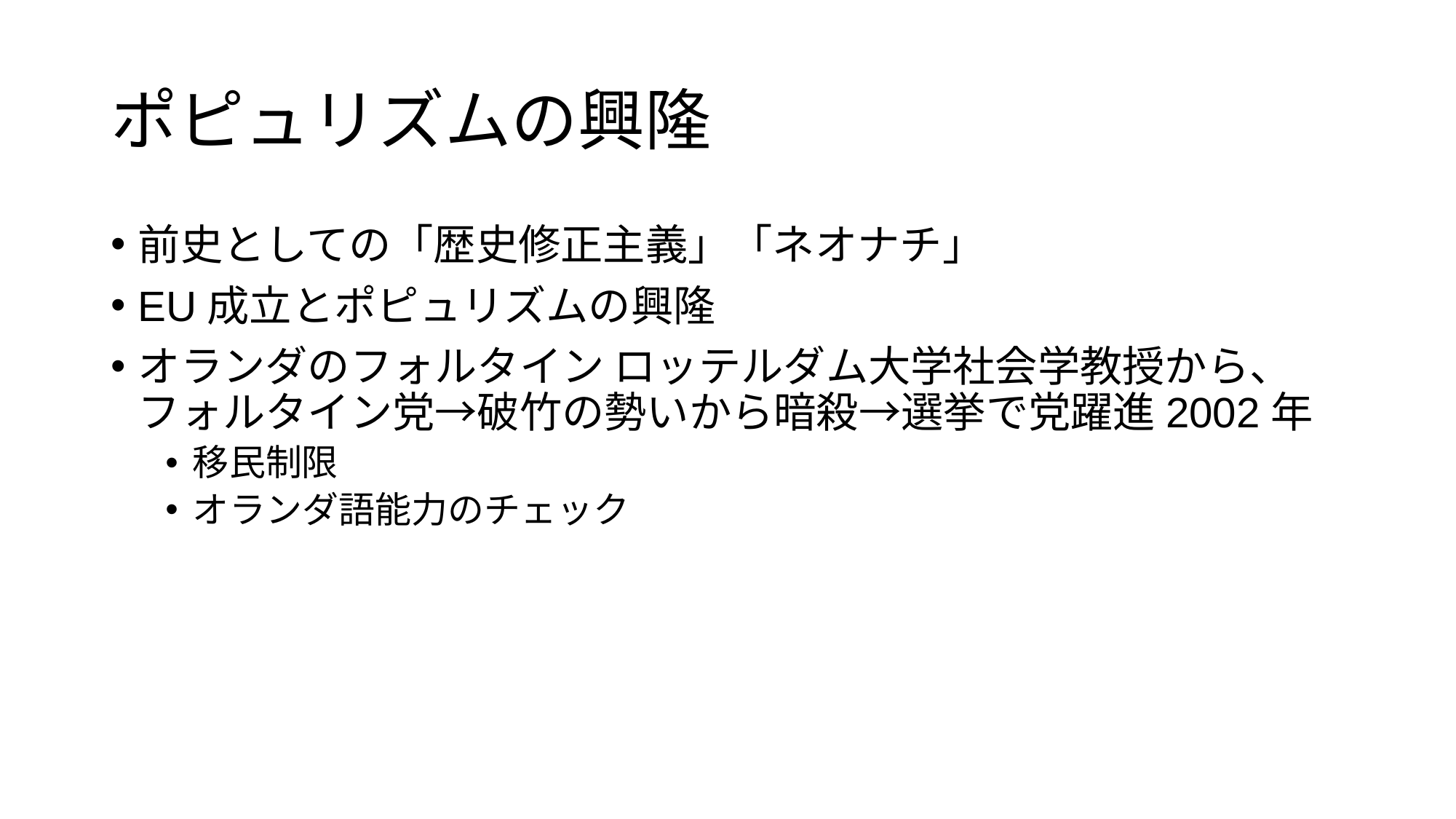

# ポピュリズムの興隆
前史としての「歴史修正主義」「ネオナチ」
EU成立とポピュリズムの興隆
オランダのフォルタイン ロッテルダム大学社会学教授から、フォルタイン党→破竹の勢いから暗殺→選挙で党躍進2002年
移民制限
オランダ語能力のチェック